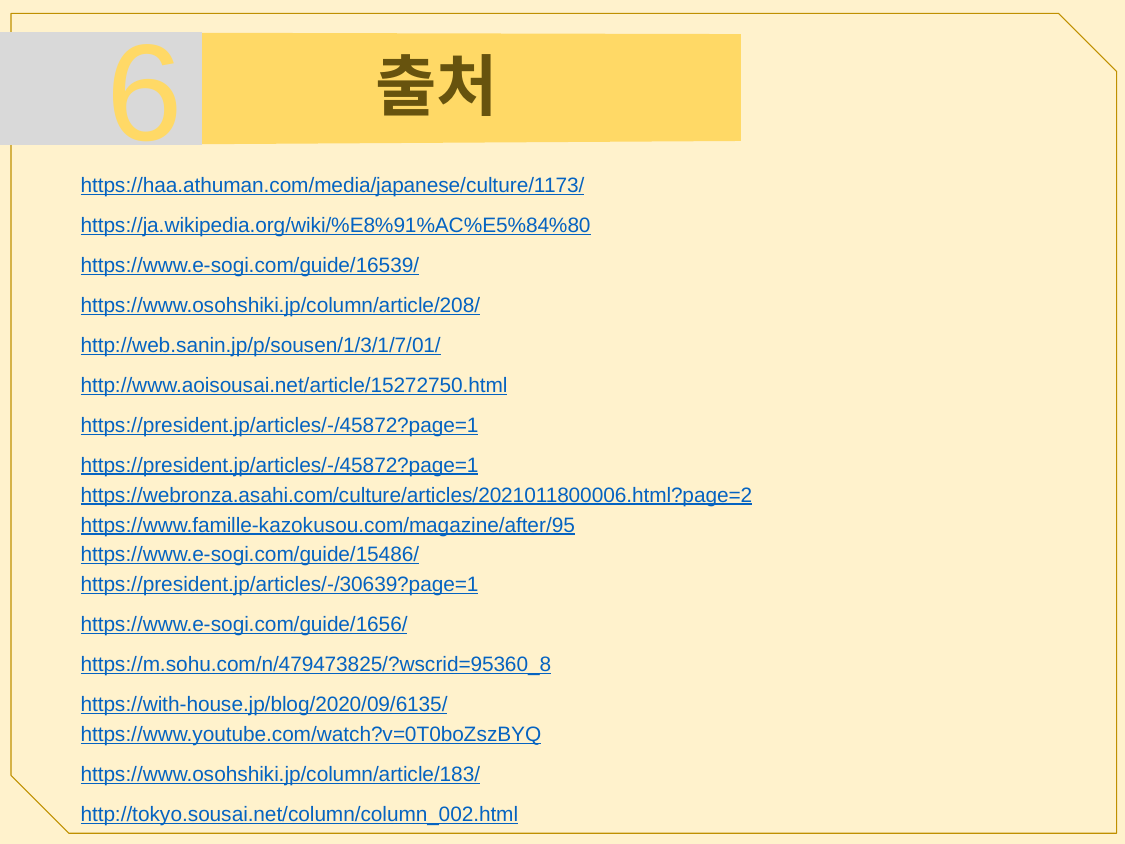

# 출처

06
https://haa.athuman.com/media/japanese/culture/1173/
https://ja.wikipedia.org/wiki/%E8%91%AC%E5%84%80
https://www.e-sogi.com/guide/16539/
https://www.osohshiki.jp/column/article/208/
http://web.sanin.jp/p/sousen/1/3/1/7/01/
http://www.aoisousai.net/article/15272750.html
https://president.jp/articles/-/45872?page=1
https://president.jp/articles/-/45872?page=1
https://webronza.asahi.com/culture/articles/2021011800006.html?page=2
https://www.famille-kazokusou.com/magazine/after/95
https://www.e-sogi.com/guide/15486/
https://president.jp/articles/-/30639?page=1
https://www.e-sogi.com/guide/1656/
https://m.sohu.com/n/479473825/?wscrid=95360_8
https://with-house.jp/blog/2020/09/6135/
https://www.youtube.com/watch?v=0T0boZszBYQ
https://www.osohshiki.jp/column/article/183/
http://tokyo.sousai.net/column/column_002.html